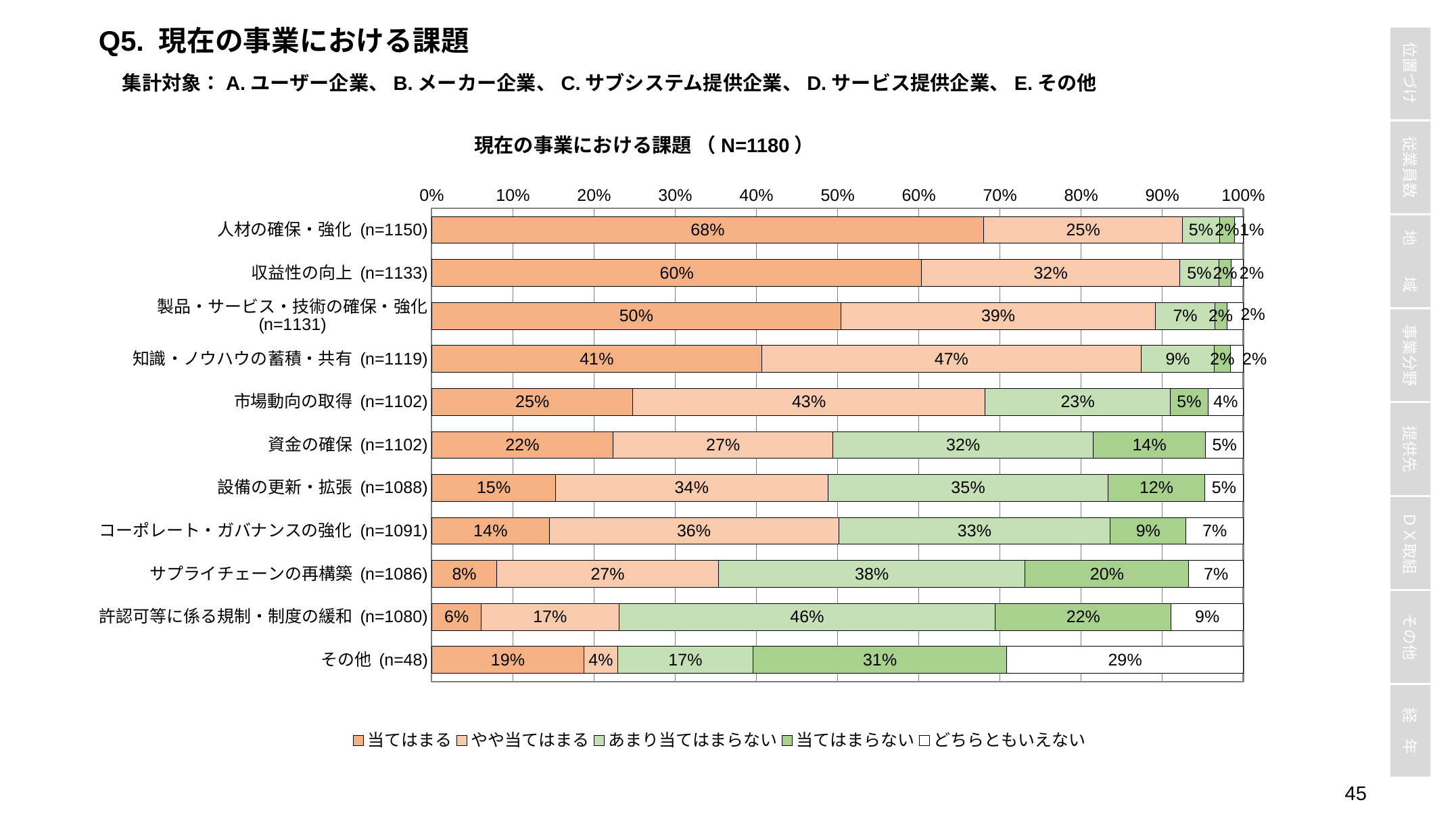

Q5. 現在の事業における課題
集計対象：A.ユーザー企業、B.メーカー企業、C.サブシステム提供企業、D.サービス提供企業、E.その他
現在の事業における課題 （N=1180）

### Chart

| Category | 当てはまる | やや当てはまる | あまり当てはまらない | 当てはまらない | どちらともいえない |
|---|---|---|---|---|---|
| 人材の確保・強化 (n=1150) | 0.68 | 0.24521739130434783 | 0.04521739130434783 | 0.019130434782608695 | 0.010434782608695653 |
| 収益性の向上 (n=1133) | 0.6037069726390115 | 0.3177405119152692 | 0.04854368932038835 | 0.01500441306266549 | 0.01500441306266549 |
| 製品・サービス・技術の確保・強化 (n=1131) | 0.5039787798408488 | 0.3881520778072502 | 0.07250221043324491 | 0.015030946065428824 | 0.020335985853227233 |
| 知識・ノウハウの蓄積・共有 (n=1119) | 0.4066130473637176 | 0.4673815907059875 | 0.0902591599642538 | 0.01966041108132261 | 0.0160857908847185 |
| 市場動向の取得 (n=1102) | 0.24773139745916514 | 0.4337568058076225 | 0.22867513611615245 | 0.04627949183303085 | 0.043557168784029036 |
| 資金の確保 (n=1102) | 0.22323049001814882 | 0.2713248638838475 | 0.3203266787658802 | 0.13883847549909256 | 0.04627949183303085 |
| 設備の更新・拡張 (n=1088) | 0.15257352941176472 | 0.33547794117647056 | 0.34558823529411764 | 0.11856617647058823 | 0.04779411764705882 |
| コーポレート・ガバナンスの強化 (n=1091) | 0.14482126489459213 | 0.3565536205316224 | 0.33455545371219064 | 0.09349220898258478 | 0.07057745187901009 |
| サプライチェーンの再構築 (n=1086) | 0.08011049723756906 | 0.27348066298342544 | 0.3775322283609576 | 0.20165745856353592 | 0.06721915285451197 |
| 許認可等に係る規制・制度の緩和 (n=1080) | 0.06111111111111111 | 0.16944444444444445 | 0.4638888888888889 | 0.21666666666666667 | 0.08888888888888889 |
| その他 (n=48) | 0.1875 | 0.041666666666666664 | 0.16666666666666666 | 0.3125 | 0.2916666666666667 |
45